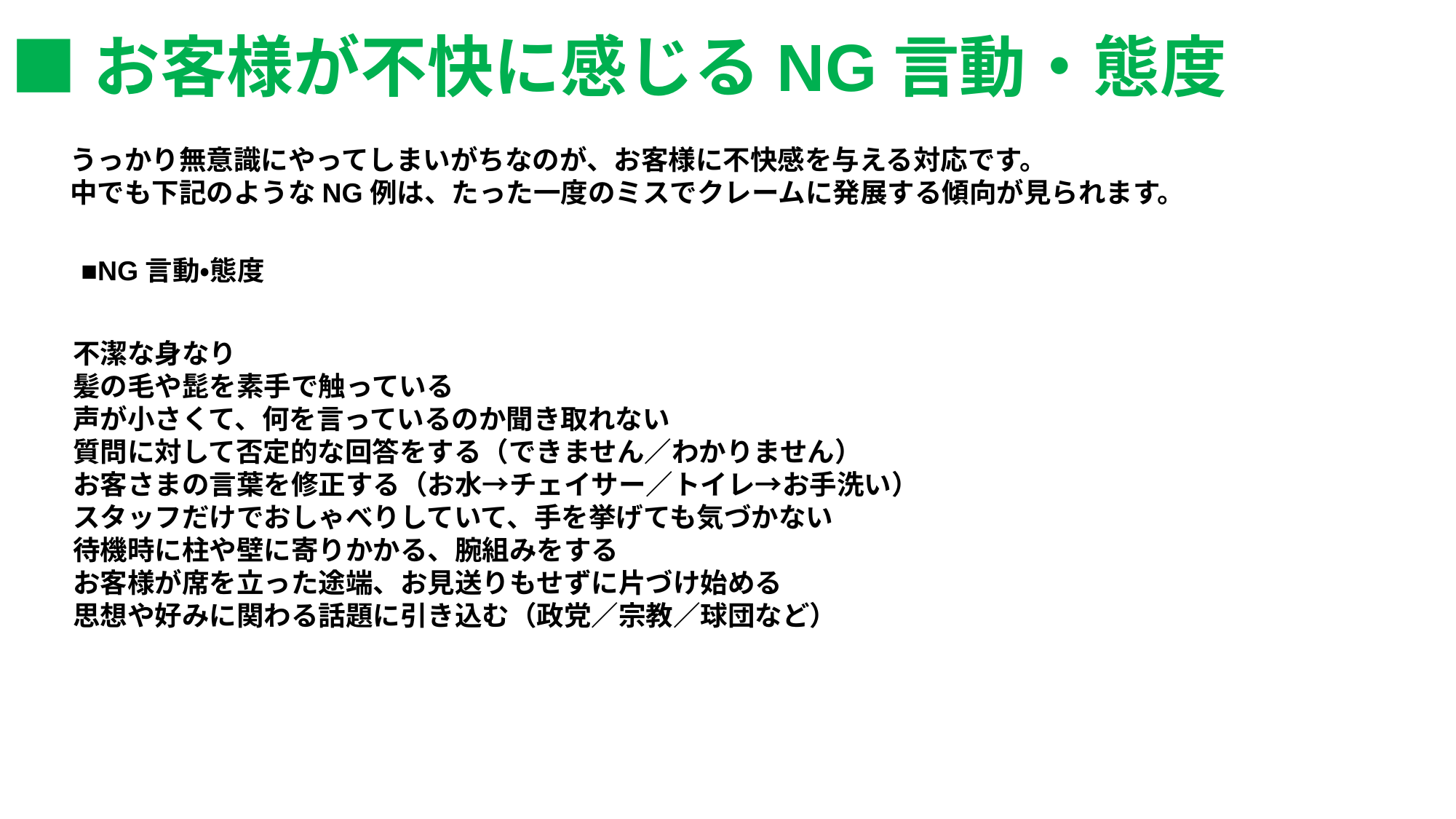

■お客様が不快に感じるNG言動・態度

うっかり無意識にやってしまいがちなのが、お客様に不快感を与える対応です。
中でも下記のようなNG例は、たった一度のミスでクレームに発展する傾向が見られます。

■NG言動・態度
不潔な身なり
髪の毛や髭を素手で触っている
声が小さくて、何を言っているのか聞き取れない
質問に対して否定的な回答をする（できません／わかりません）
お客さまの言葉を修正する（お水→チェイサー／トイレ→お手洗い）
スタッフだけでおしゃべりしていて、手を挙げても気づかない
待機時に柱や壁に寄りかかる、腕組みをする
お客様が席を立った途端、お見送りもせずに片づけ始める
思想や好みに関わる話題に引き込む（政党／宗教／球団など）